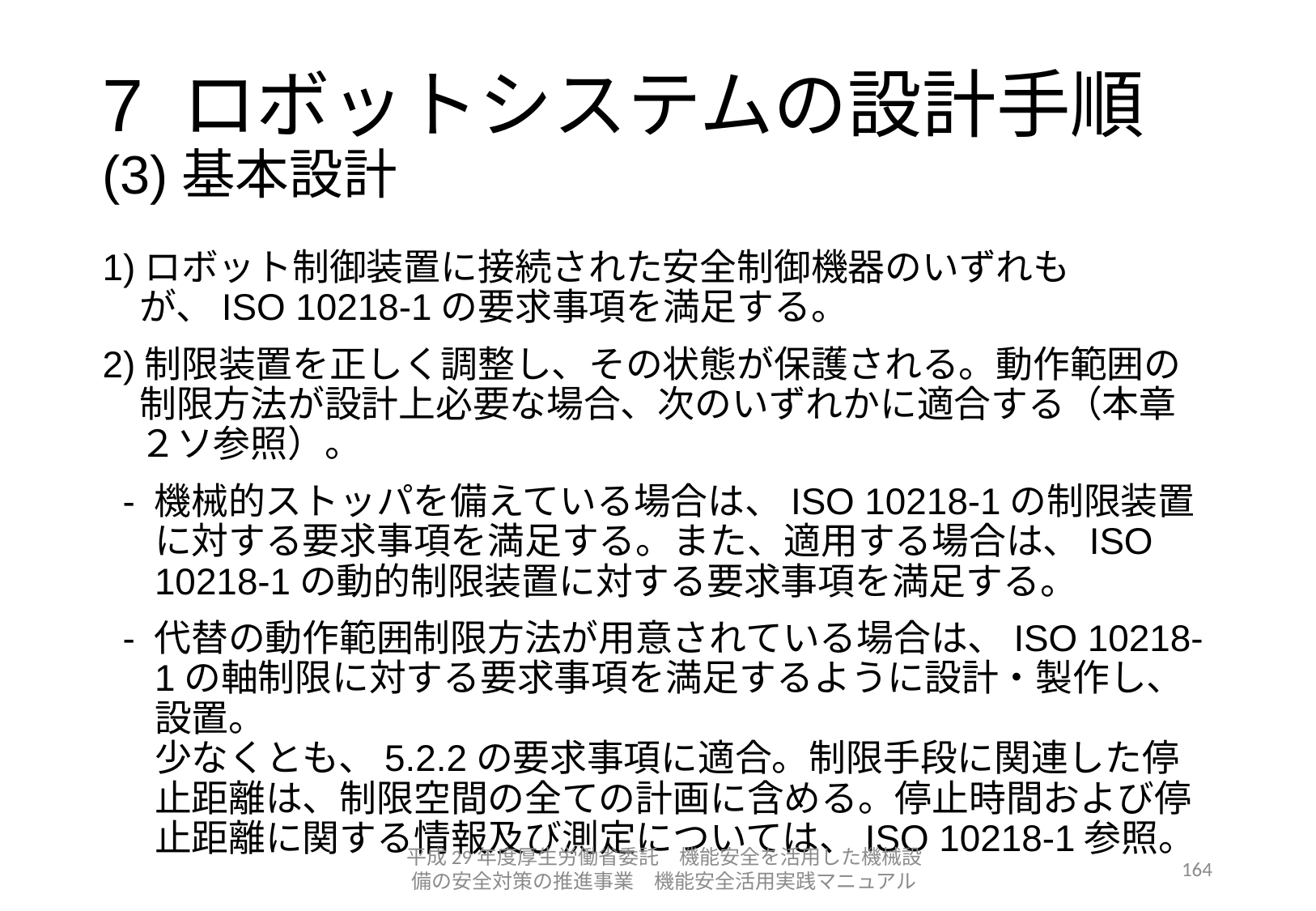

# 7 ロボットシステムの設計手順 (3)基本設計
1)ロボット制御装置に接続された安全制御機器のいずれもが、ISO 10218-1の要求事項を満足する。
2)制限装置を正しく調整し、その状態が保護される。動作範囲の制限方法が設計上必要な場合、次のいずれかに適合する（本章２ソ参照）。
- 機械的ストッパを備えている場合は、ISO 10218-1の制限装置に対する要求事項を満足する。また、適用する場合は、ISO 10218-1の動的制限装置に対する要求事項を満足する。
- 代替の動作範囲制限方法が用意されている場合は、ISO 10218-1の軸制限に対する要求事項を満足するように設計・製作し、設置。
少なくとも、5.2.2の要求事項に適合。制限手段に関連した停止距離は、制限空間の全ての計画に含める。停止時間および停止距離に関する情報及び測定については、ISO 10218-1参照。
平成29年度厚生労働省委託　機能安全を活用した機械設備の安全対策の推進事業　機能安全活用実践マニュアル
164